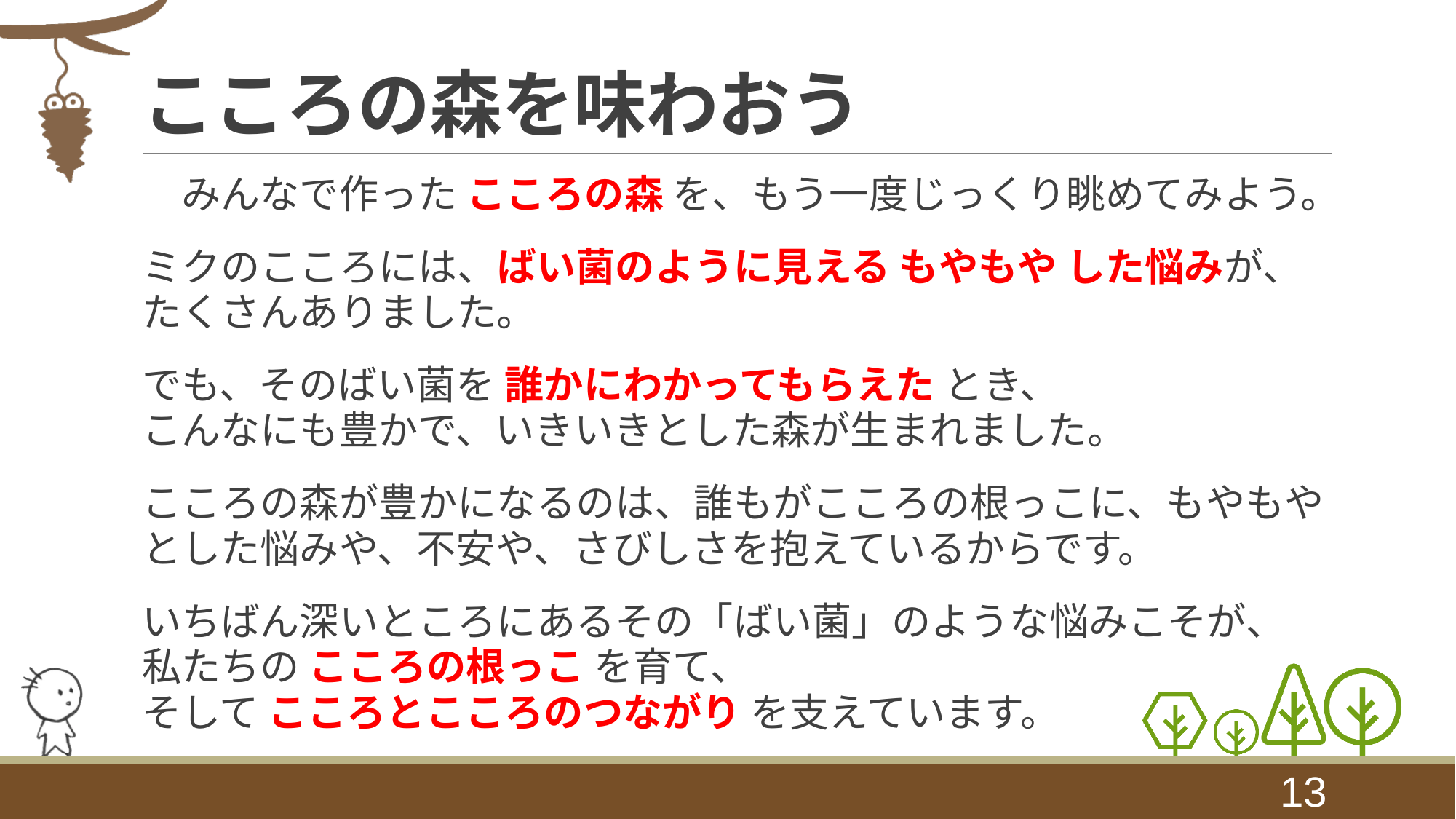

# こころの森を味わおう
　みんなで作った こころの森 を、もう一度じっくり眺めてみよう。
ミクのこころには、ばい菌のように見える もやもや した悩みが、たくさんありました。
でも、そのばい菌を 誰かにわかってもらえた とき、
こんなにも豊かで、いきいきとした森が生まれました。
こころの森が豊かになるのは、誰もがこころの根っこに、もやもやとした悩みや、不安や、さびしさを抱えているからです。
いちばん深いところにあるその「ばい菌」のような悩みこそが、
私たちの こころの根っこ を育て、
そして こころとこころのつながり を支えています。
13